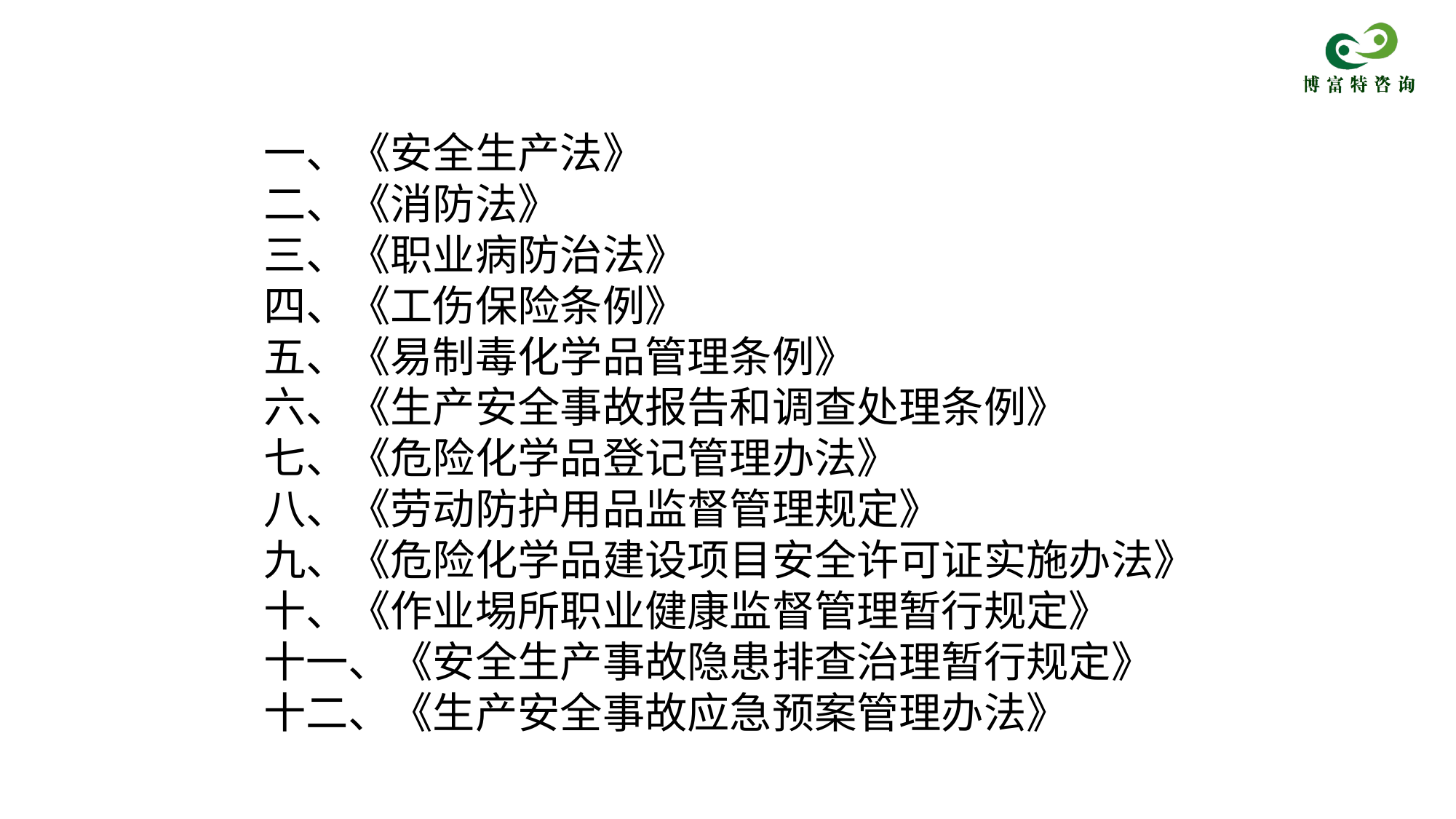

一、《安全生产法》
二、《消防法》
三、《职业病防治法》
四、《工伤保险条例》
五、《易制毒化学品管理条例》
六、《生产安全事故报告和调查处理条例》
七、《危险化学品登记管理办法》
八、《劳动防护用品监督管理规定》
九、《危险化学品建设项目安全许可证实施办法》
十、《作业埸所职业健康监督管理暂行规定》
十一、《安全生产事故隐患排查治理暂行规定》
十二、《生产安全事故应急预案管理办法》